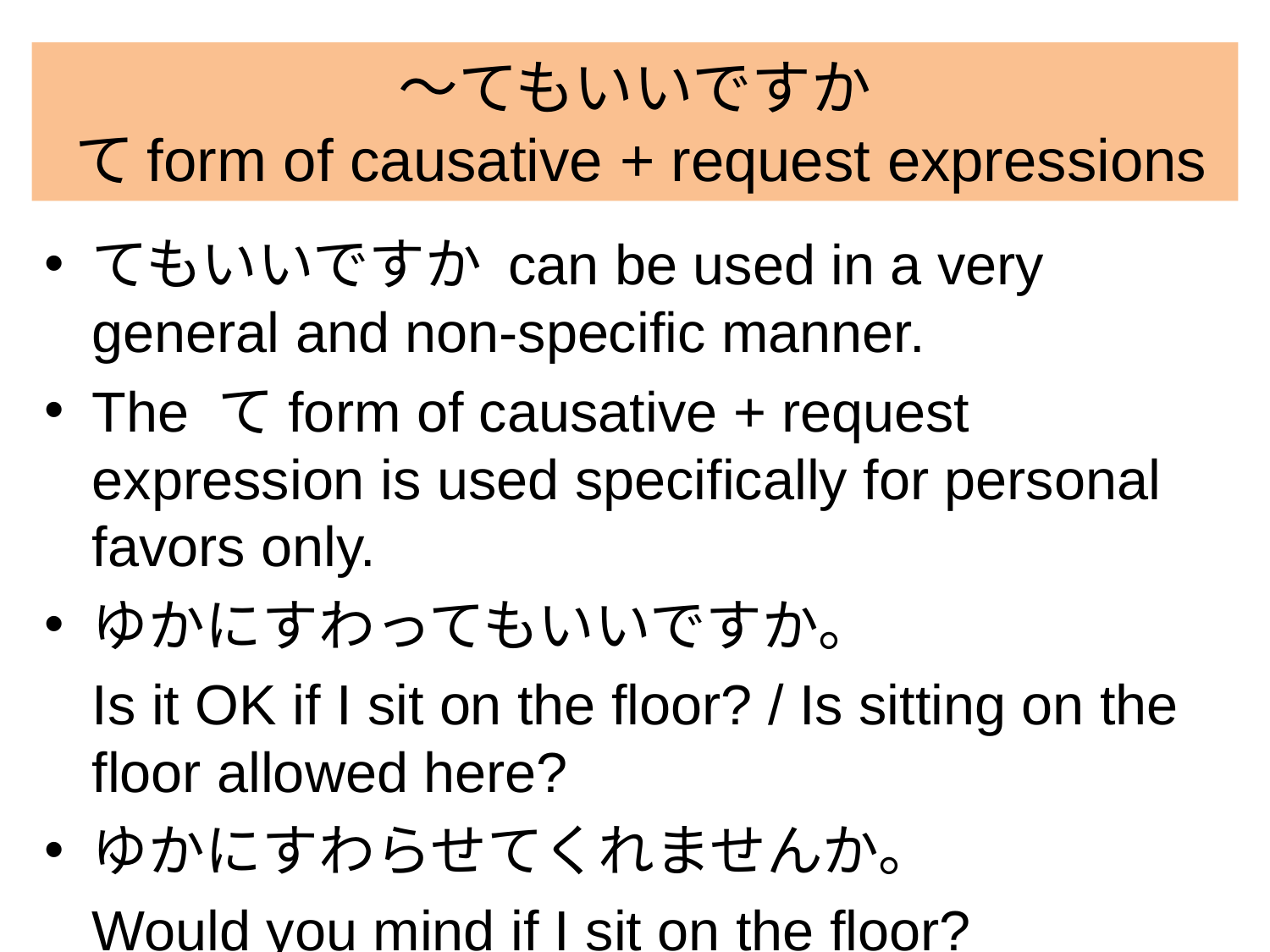

# 〜てもいいですか てform of causative + request expressions
てもいいですか can be used in a very general and non-specific manner.
The てform of causative + request expression is used specifically for personal favors only.
ゆかにすわってもいいですか。
	Is it OK if I sit on the floor? / Is sitting on the floor allowed here?
ゆかにすわらせてくれませんか。
	Would you mind if I sit on the floor?